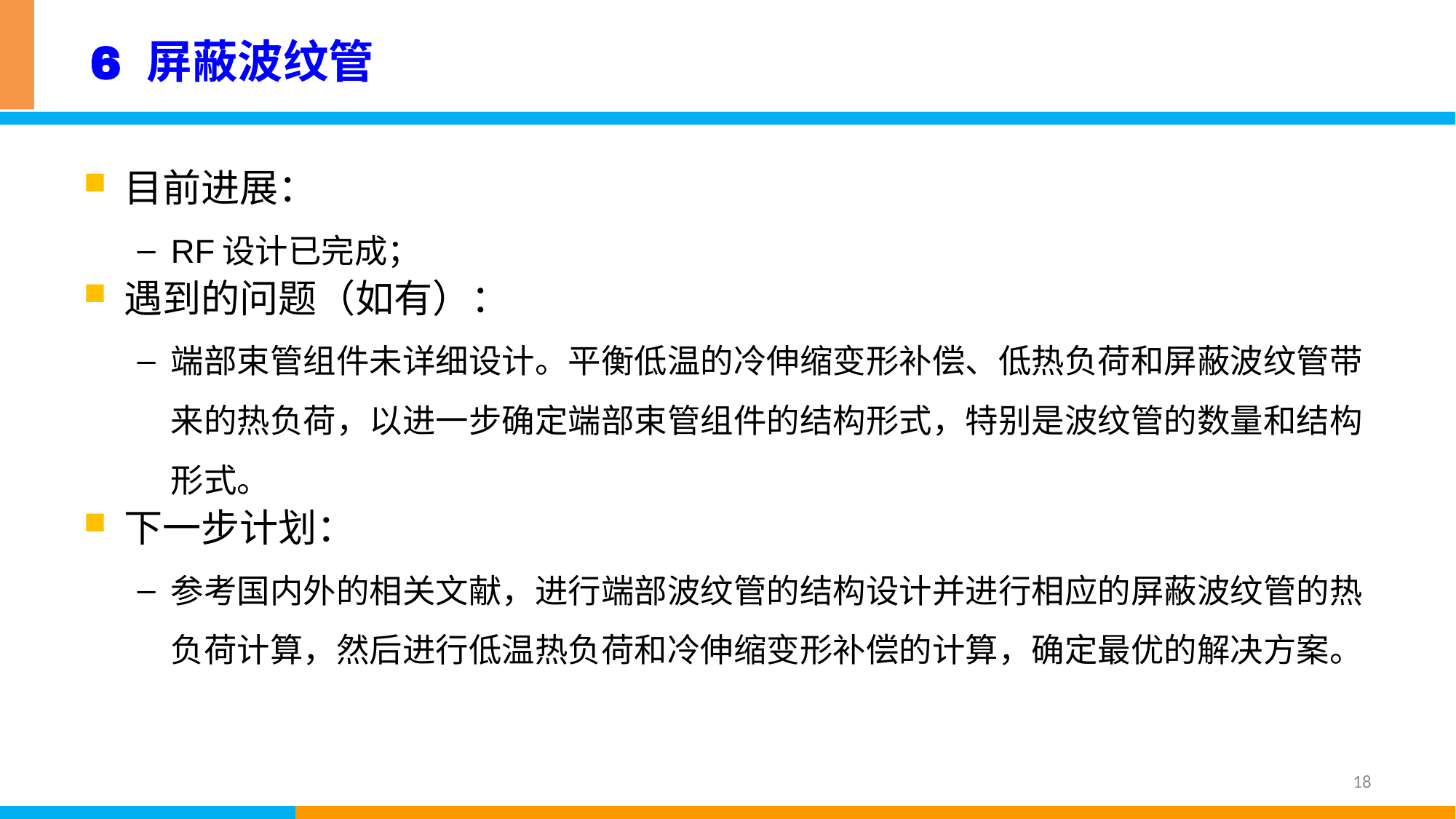

# 6 屏蔽波纹管
目前进展：
RF设计已完成；
遇到的问题（如有）：
端部束管组件未详细设计。平衡低温的冷伸缩变形补偿、低热负荷和屏蔽波纹管带来的热负荷，以进一步确定端部束管组件的结构形式，特别是波纹管的数量和结构形式。
下一步计划：
参考国内外的相关文献，进行端部波纹管的结构设计并进行相应的屏蔽波纹管的热负荷计算，然后进行低温热负荷和冷伸缩变形补偿的计算，确定最优的解决方案。

18